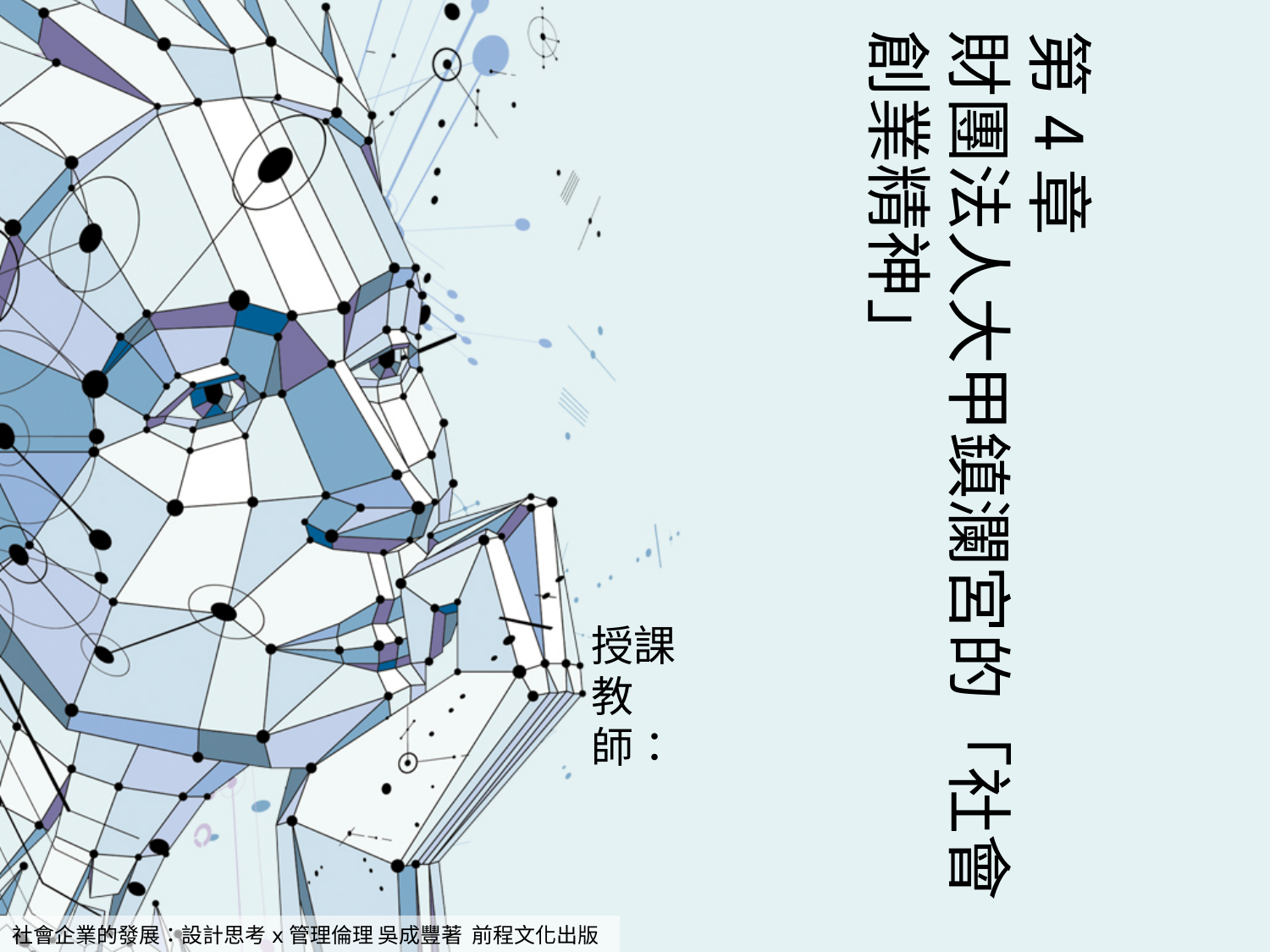

第4章
財團法人大甲鎮瀾宮的「社會創業精神」
授課教師：
社會企業的發展：設計思考x管理倫理 吳成豐著  前程文化出版